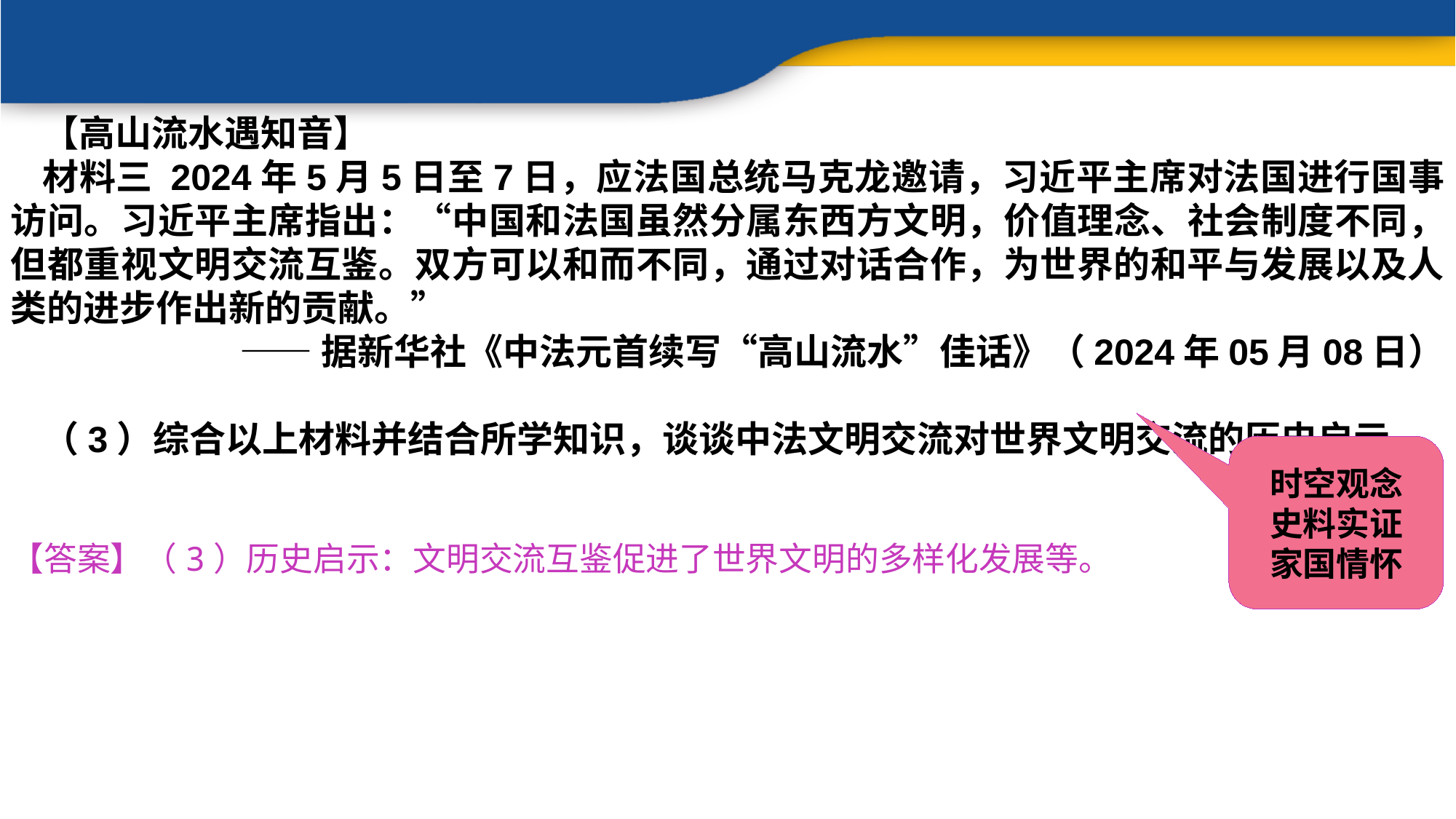

【高山流水遇知音】
材料三 2024年5月5日至7日，应法国总统马克龙邀请，习近平主席对法国进行国事访问。习近平主席指出：“中国和法国虽然分属东西方文明，价值理念、社会制度不同，但都重视文明交流互鉴。双方可以和而不同，通过对话合作，为世界的和平与发展以及人类的进步作出新的贡献。”
——据新华社《中法元首续写“高山流水”佳话》（2024年05月08日）

（3）综合以上材料并结合所学知识，谈谈中法文明交流对世界文明交流的历史启示。
时空观念
史料实证
家国情怀
【答案】（3）历史启示：文明交流互鉴促进了世界文明的多样化发展等。